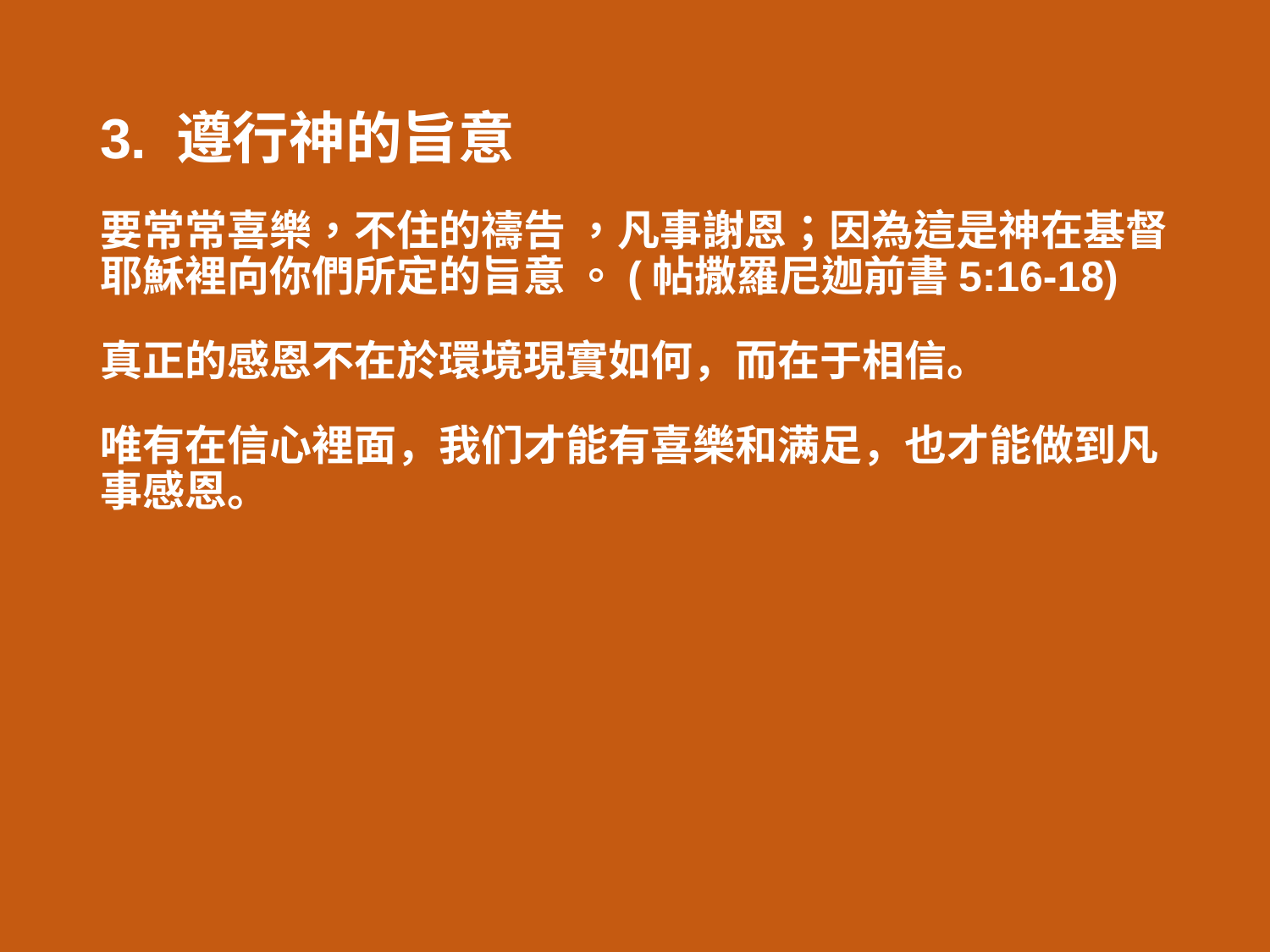

3. 遵行神的旨意
要常常喜樂，不住的禱告 ，凡事謝恩；因為這是神在基督耶穌裡向你們所定的旨意 。(帖撒羅尼迦前書5:16-18)
真正的感恩不在於環境現實如何，而在于相信。
唯有在信心裡面，我们才能有喜樂和满足，也才能做到凡事感恩。